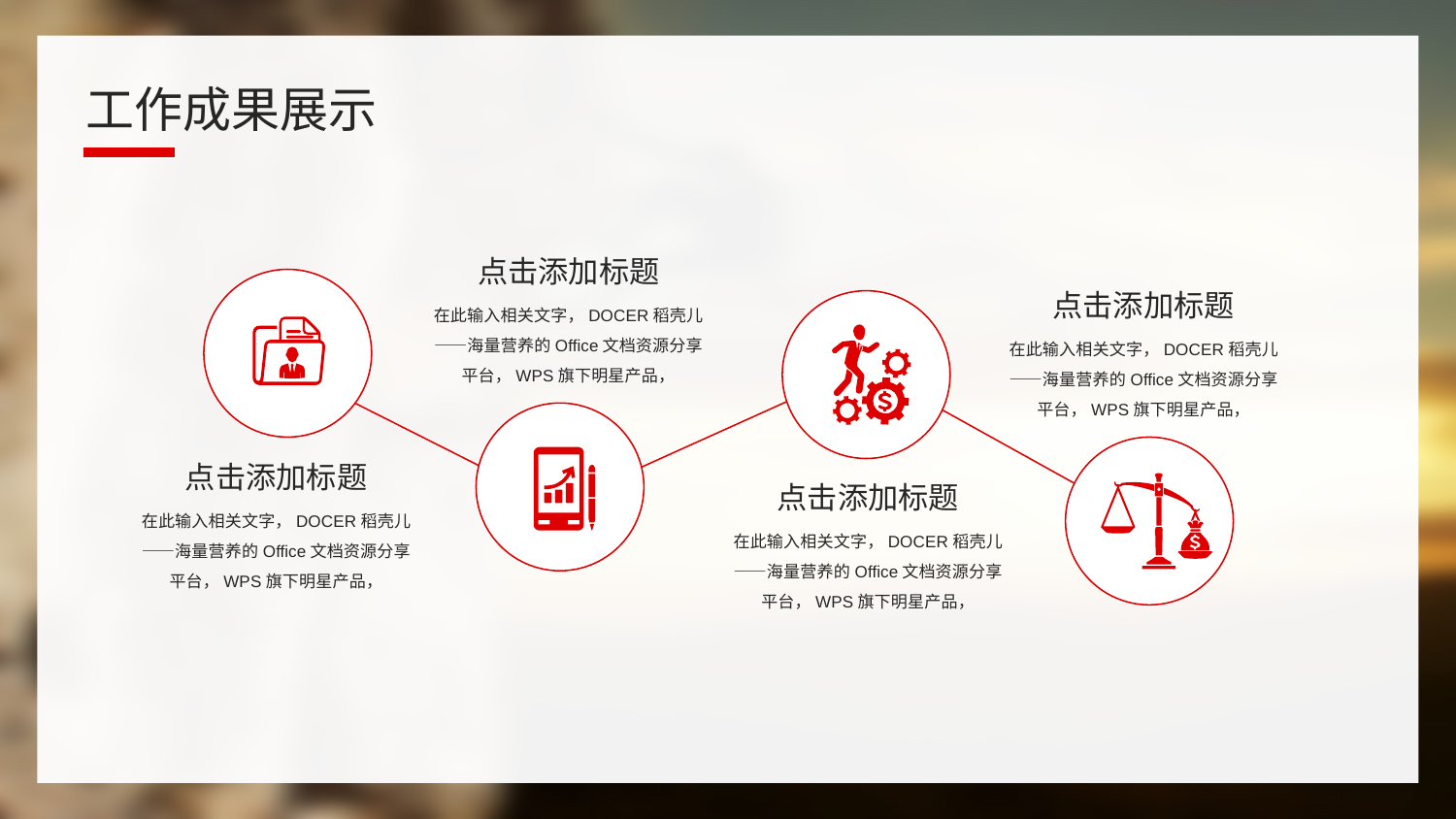

工作成果展示
点击添加标题

点击添加标题

在此输入相关文字，DOCER稻壳儿——海量营养的Office文档资源分享平台，WPS旗下明星产品，

在此输入相关文字，DOCER稻壳儿——海量营养的Office文档资源分享平台，WPS旗下明星产品，

点击添加标题

点击添加标题
在此输入相关文字，DOCER稻壳儿——海量营养的Office文档资源分享平台，WPS旗下明星产品，
在此输入相关文字，DOCER稻壳儿——海量营养的Office文档资源分享平台，WPS旗下明星产品，